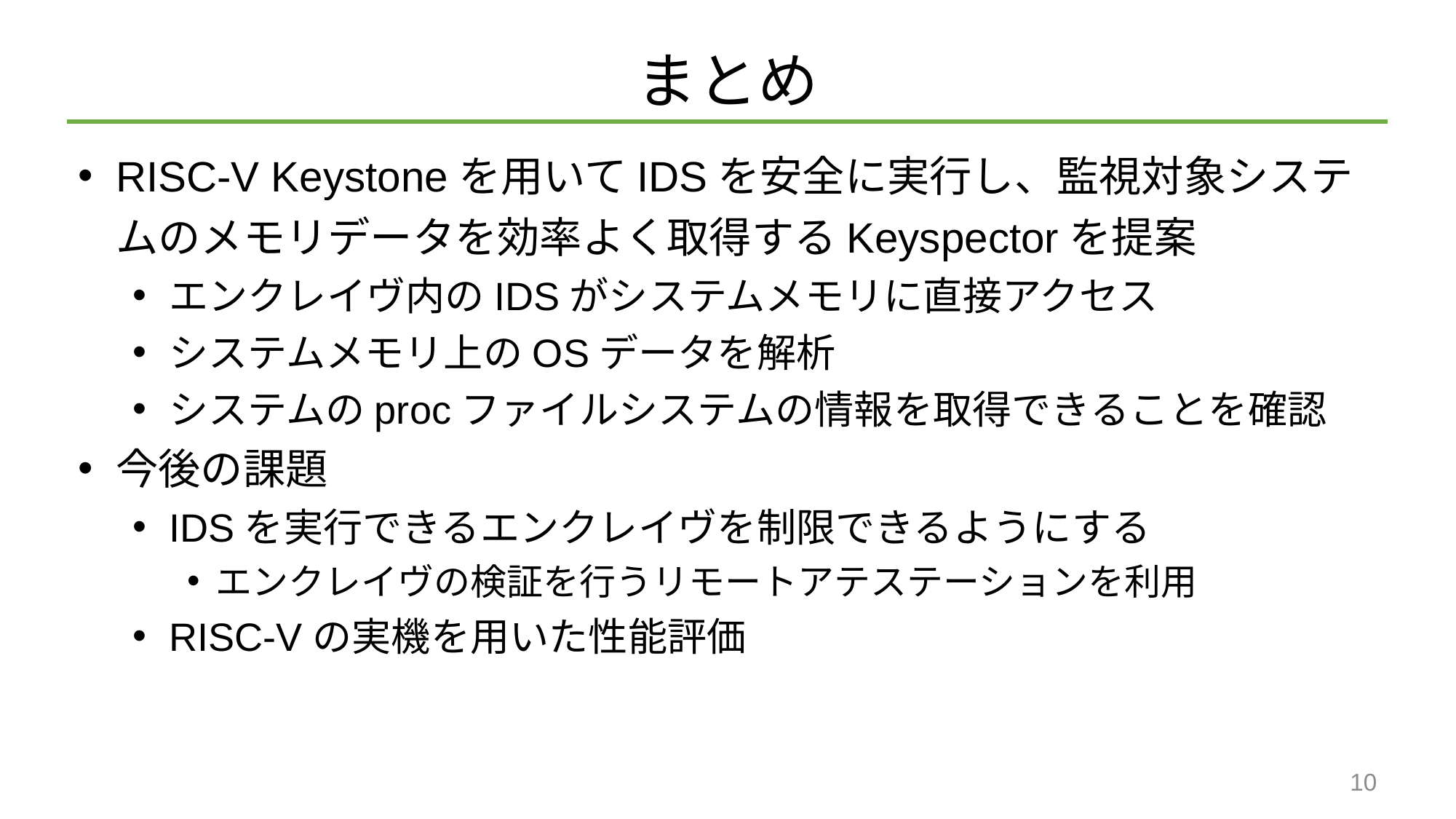

# まとめ
RISC-V Keystoneを用いてIDSを安全に実行し、監視対象システムのメモリデータを効率よく取得するKeyspectorを提案
エンクレイヴ内のIDSがシステムメモリに直接アクセス
システムメモリ上のOSデータを解析
システムのprocファイルシステムの情報を取得できることを確認
今後の課題
IDSを実行できるエンクレイヴを制限できるようにする
エンクレイヴの検証を行うリモートアテステーションを利用
RISC-Vの実機を用いた性能評価

10